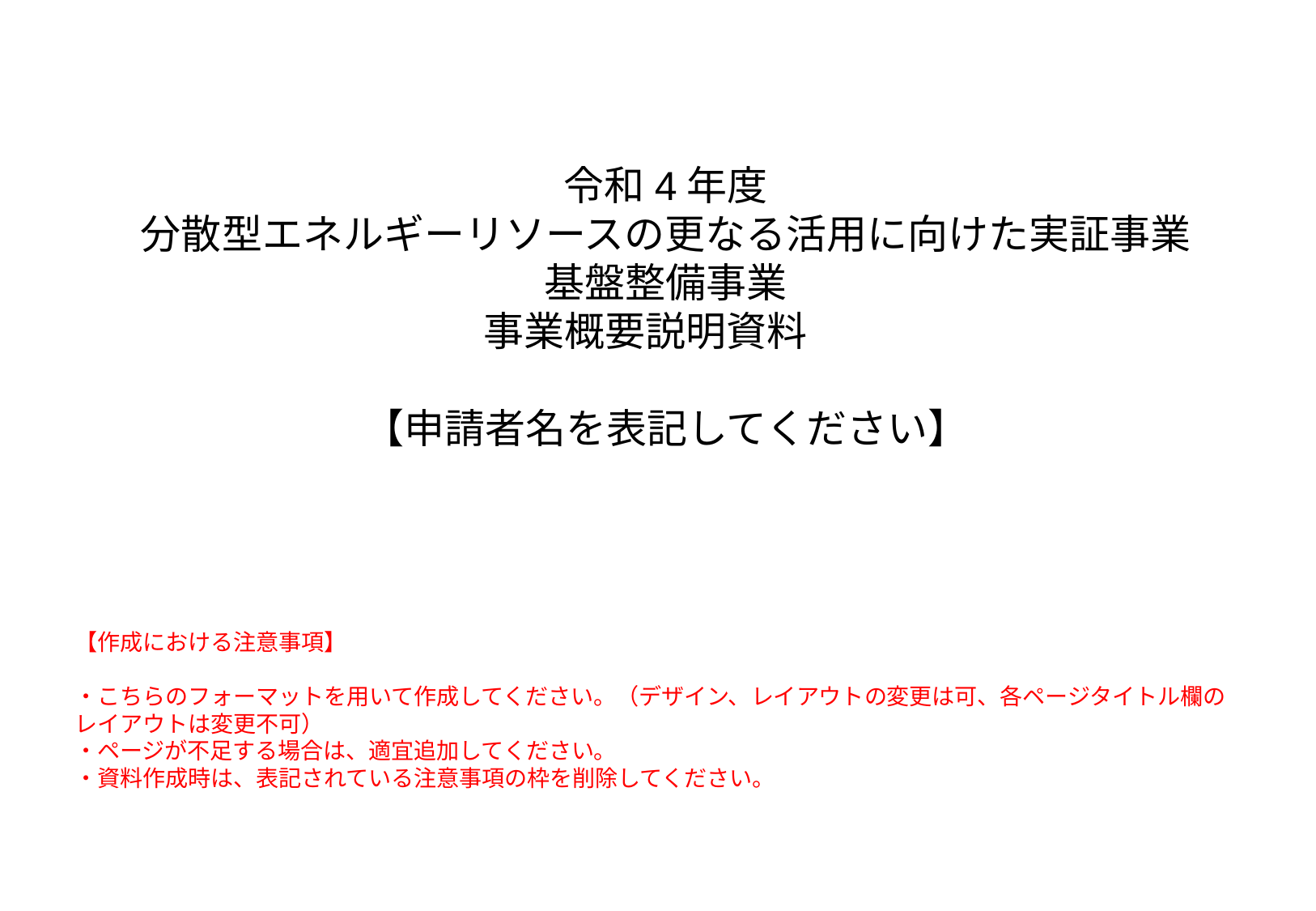

令和4年度
分散型エネルギーリソースの更なる活用に向けた実証事業
基盤整備事業
事業概要説明資料
【申請者名を表記してください】
【作成における注意事項】

・こちらのフォーマットを用いて作成してください。（デザイン、レイアウトの変更は可、各ページタイトル欄のレイアウトは変更不可）
・ページが不足する場合は、適宜追加してください。
・資料作成時は、表記されている注意事項の枠を削除してください。